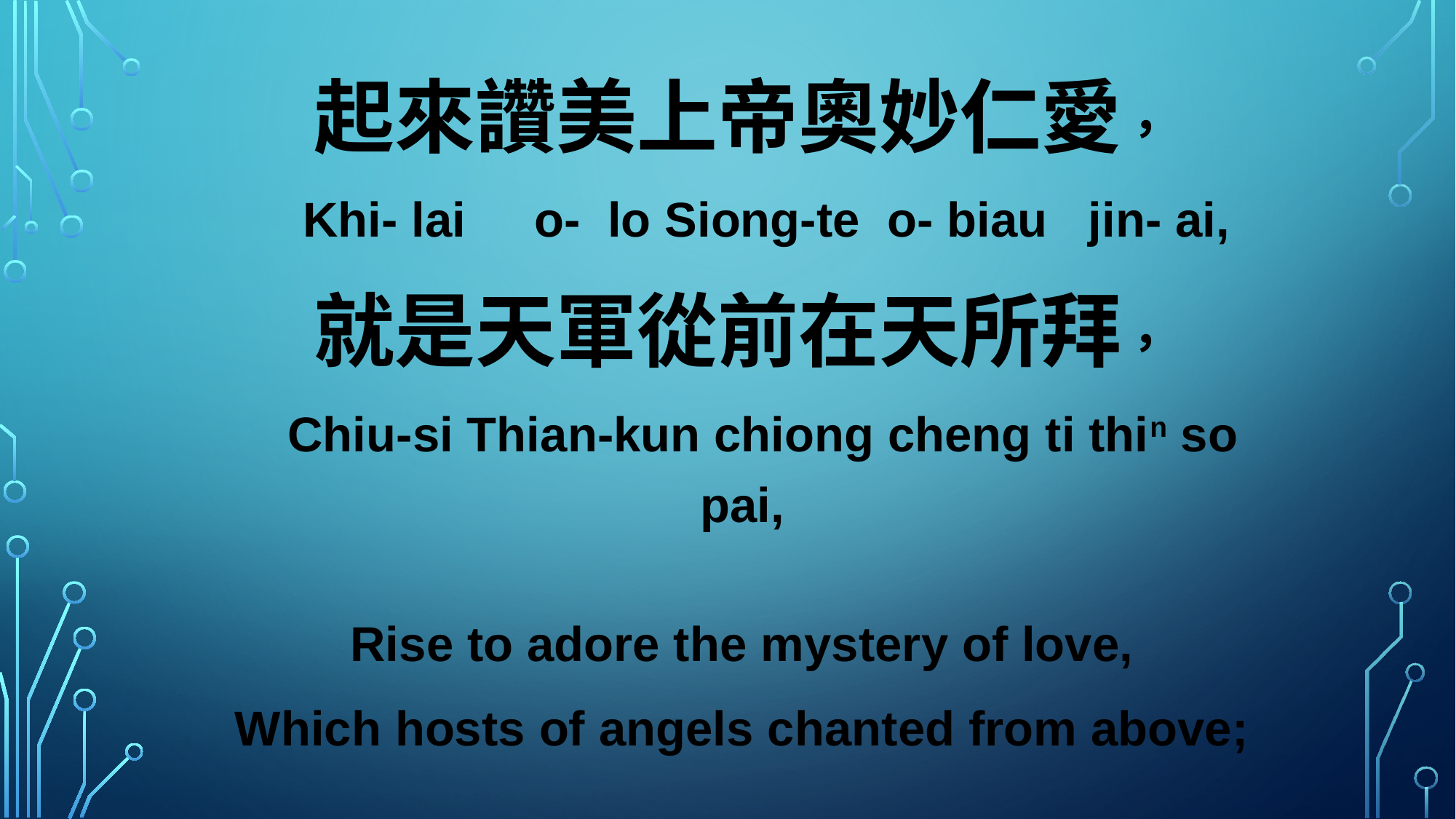

起來讚美上帝奧妙仁愛，
      Khi- lai     o-  lo Siong-te  o- biau   jin- ai,
就是天軍從前在天所拜，
   Chiu-si Thian-kun chiong cheng ti thin so pai,

Rise to adore the mystery of love,
Which hosts of angels chanted from above;